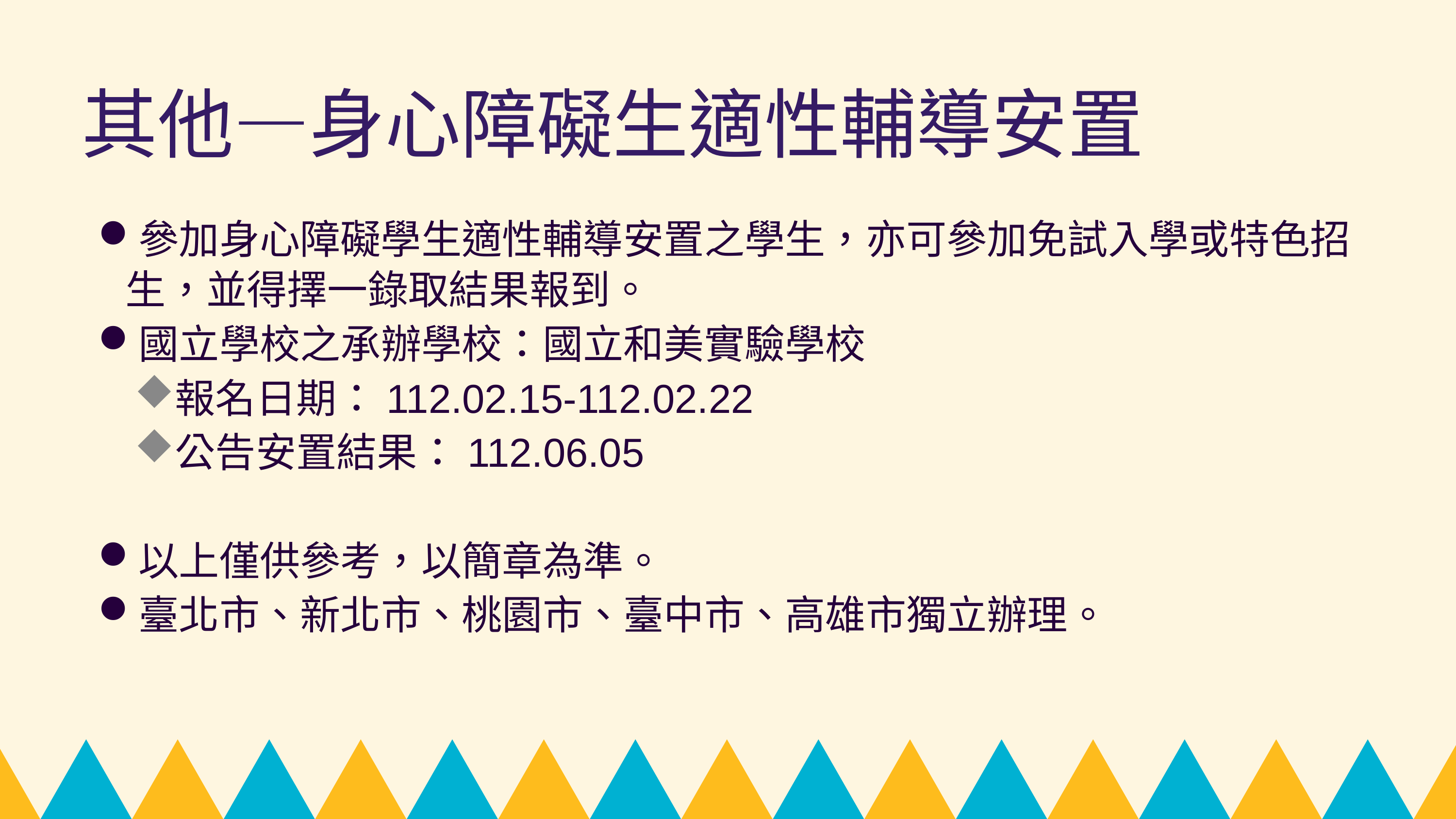

其他—身心障礙生適性輔導安置

參加身心障礙學生適性輔導安置之學生，亦可參加免試入學或特色招生，並得擇一錄取結果報到。
國立學校之承辦學校：國立和美實驗學校
報名日期：112.02.15-112.02.22
公告安置結果：112.06.05

以上僅供參考，以簡章為準。
臺北市、新北市、桃園市、臺中市、高雄市獨立辦理。